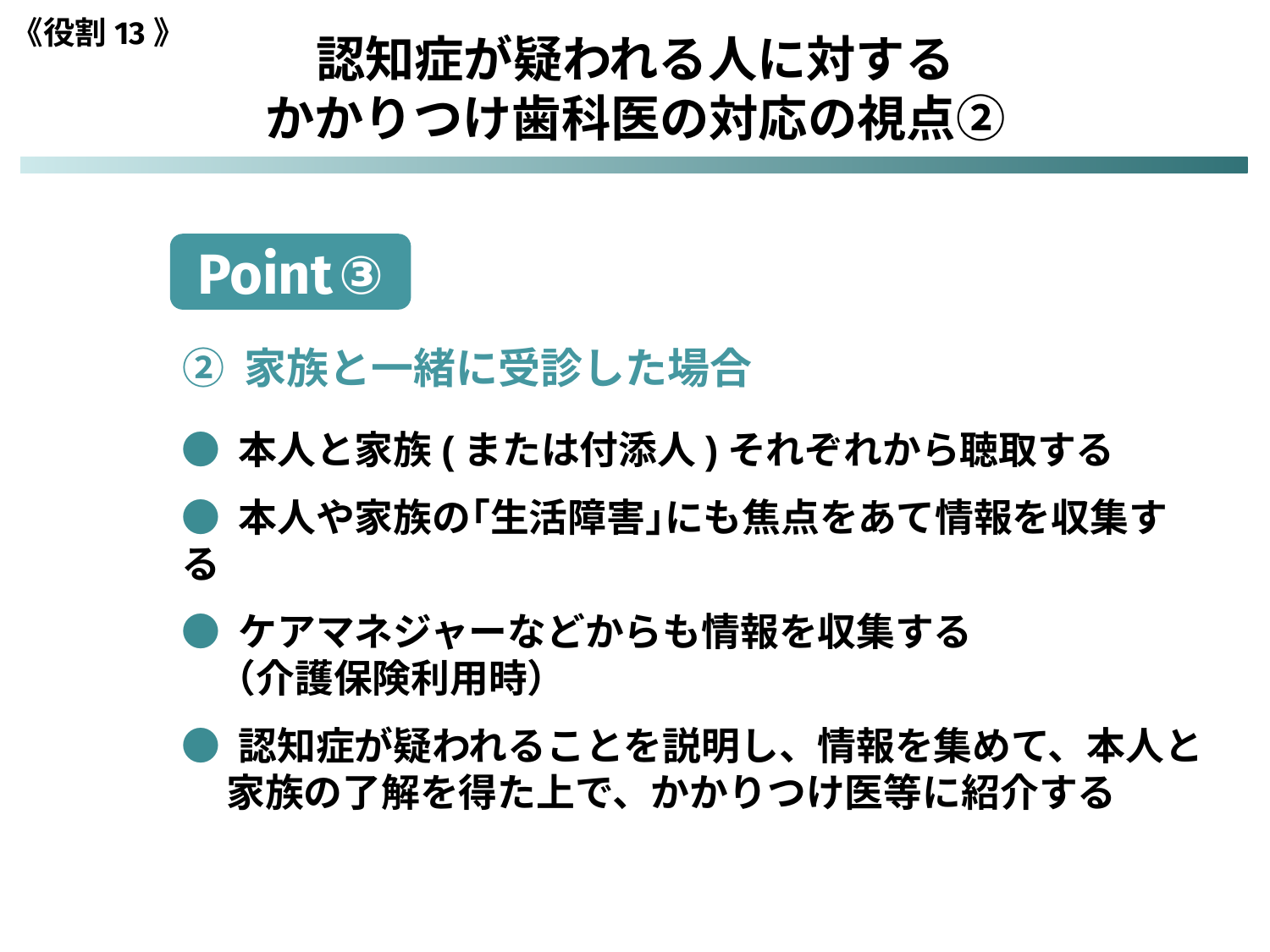

《役割13》
認知症が疑われる人に対する
かかりつけ歯科医の対応の視点②

Point ③
② 家族と一緒に受診した場合
● 本人と家族(または付添人)それぞれから聴取する
● 本人や家族の｢生活障害｣にも焦点をあて情報を収集する
● ケアマネジャーなどからも情報を収集する
   （介護保険利用時）
● 認知症が疑われることを説明し、情報を集めて、本人と
    家族の了解を得た上で、かかりつけ医等に紹介する